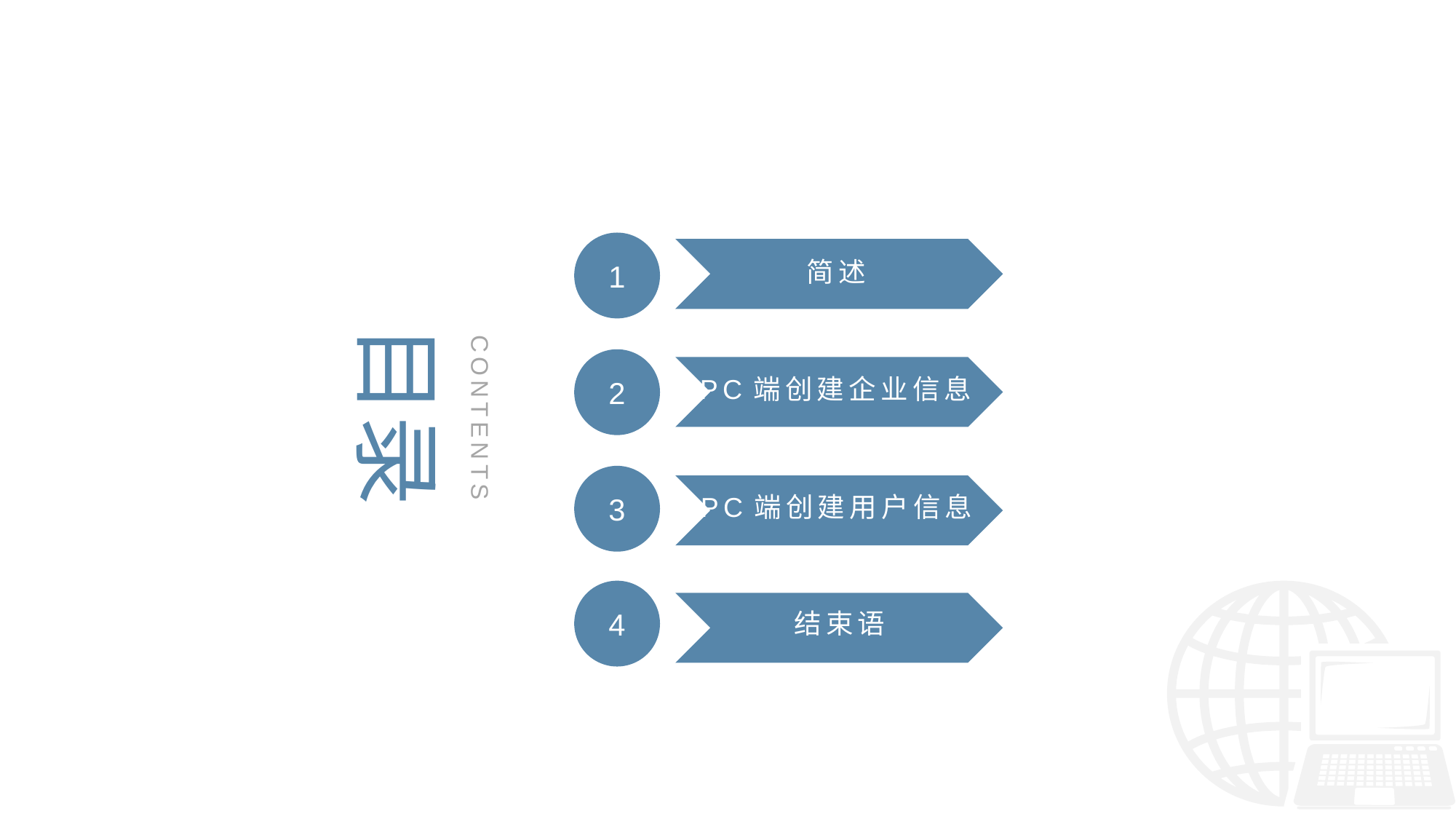

1

简述
2

PC端创建企业信息
3

PC端创建用户信息
4

结束语
目录
CONTENTS